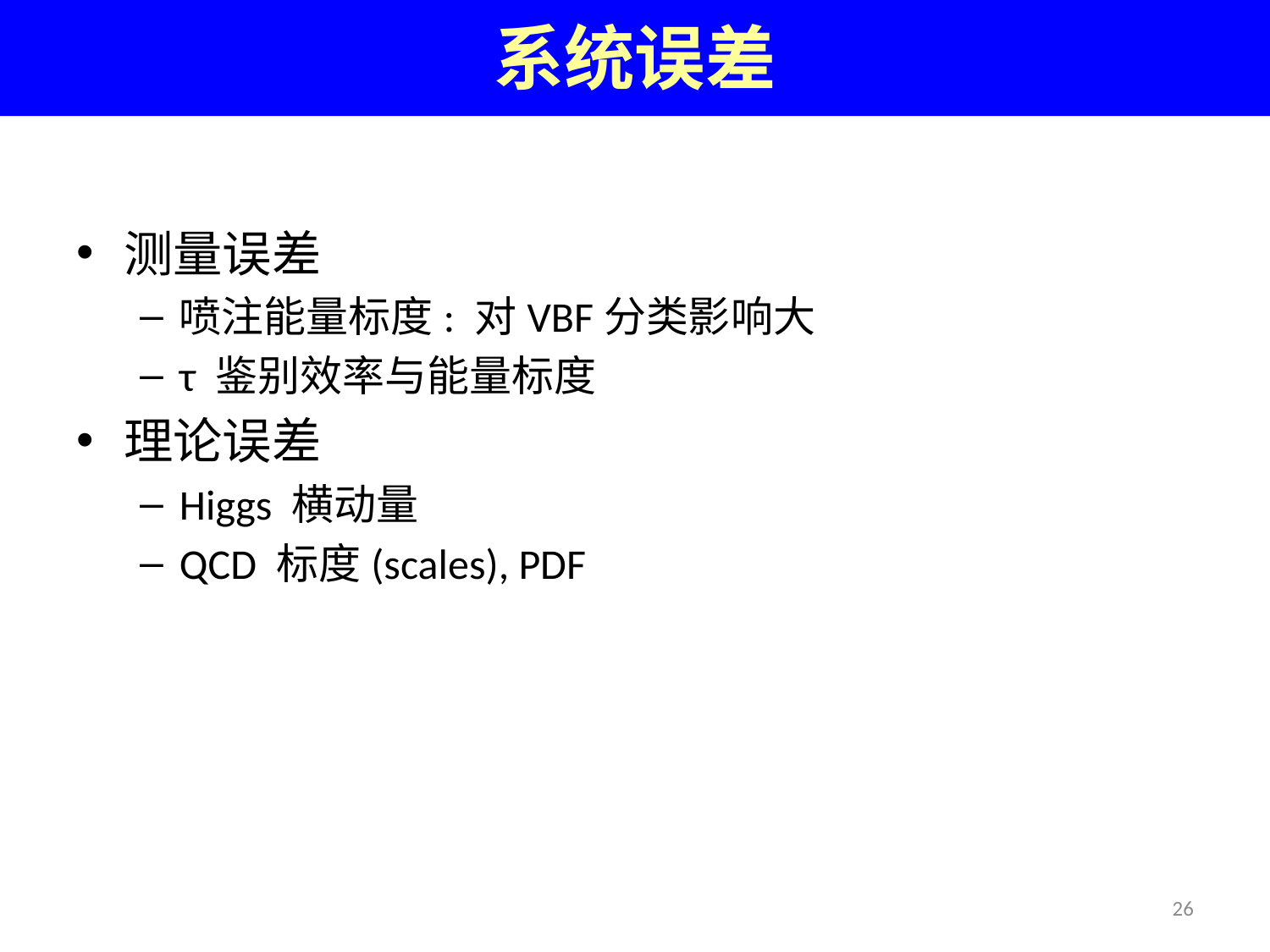

系统误差
测量误差
喷注能量标度: 对VBF分类影响大
τ 鉴别效率与能量标度
理论误差
Higgs 横动量
QCD 标度(scales), PDF

26